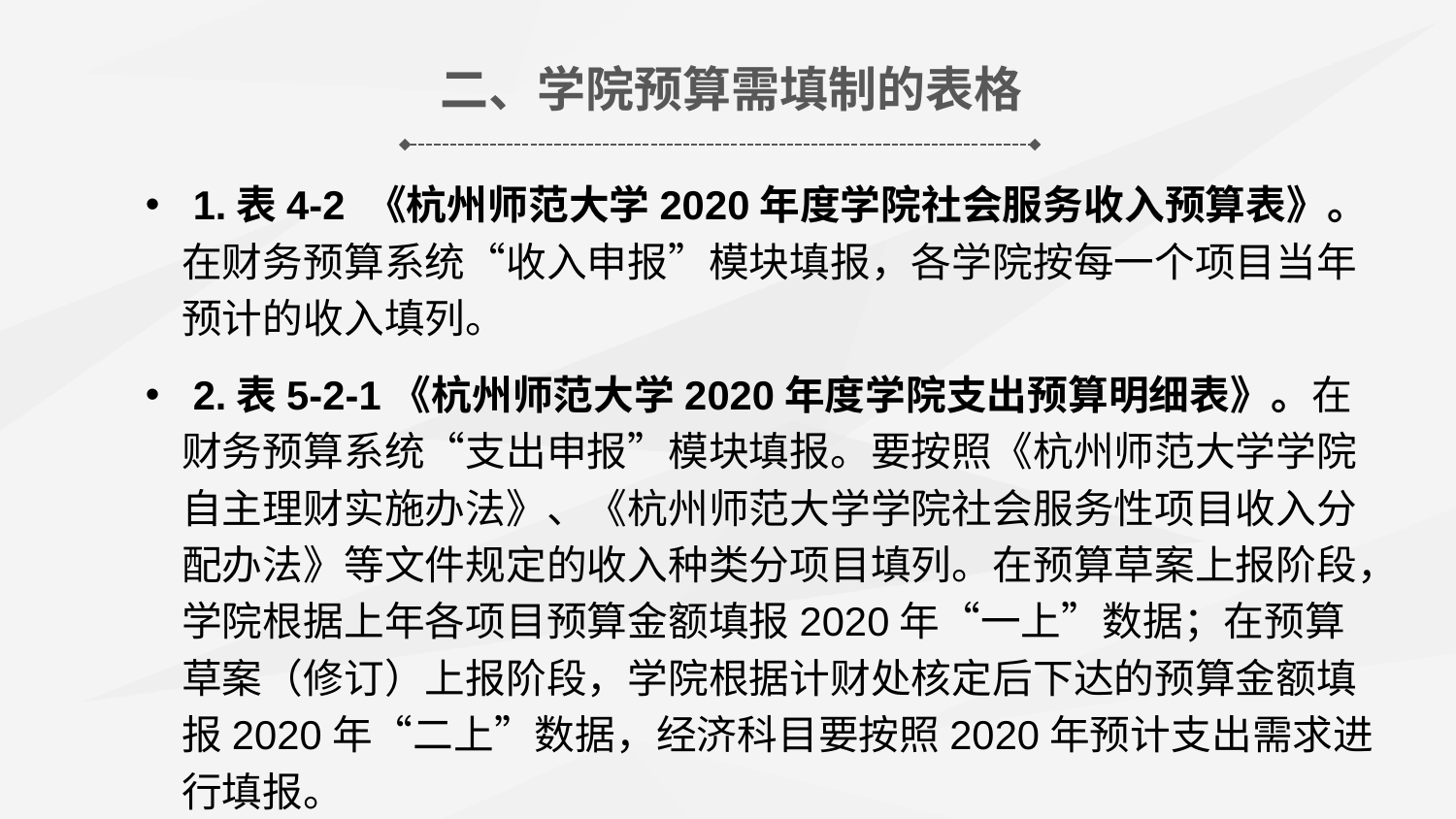

二、学院预算需填制的表格
 1.表4-2 《杭州师范大学2020年度学院社会服务收入预算表》。在财务预算系统“收入申报”模块填报，各学院按每一个项目当年预计的收入填列。
 2.表5-2-1《杭州师范大学2020年度学院支出预算明细表》。在财务预算系统“支出申报”模块填报。要按照《杭州师范大学学院自主理财实施办法》、《杭州师范大学学院社会服务性项目收入分配办法》等文件规定的收入种类分项目填列。在预算草案上报阶段，学院根据上年各项目预算金额填报2020年“一上”数据；在预算草案（修订）上报阶段，学院根据计财处核定后下达的预算金额填报2020年“二上”数据，经济科目要按照2020年预计支出需求进行填报。